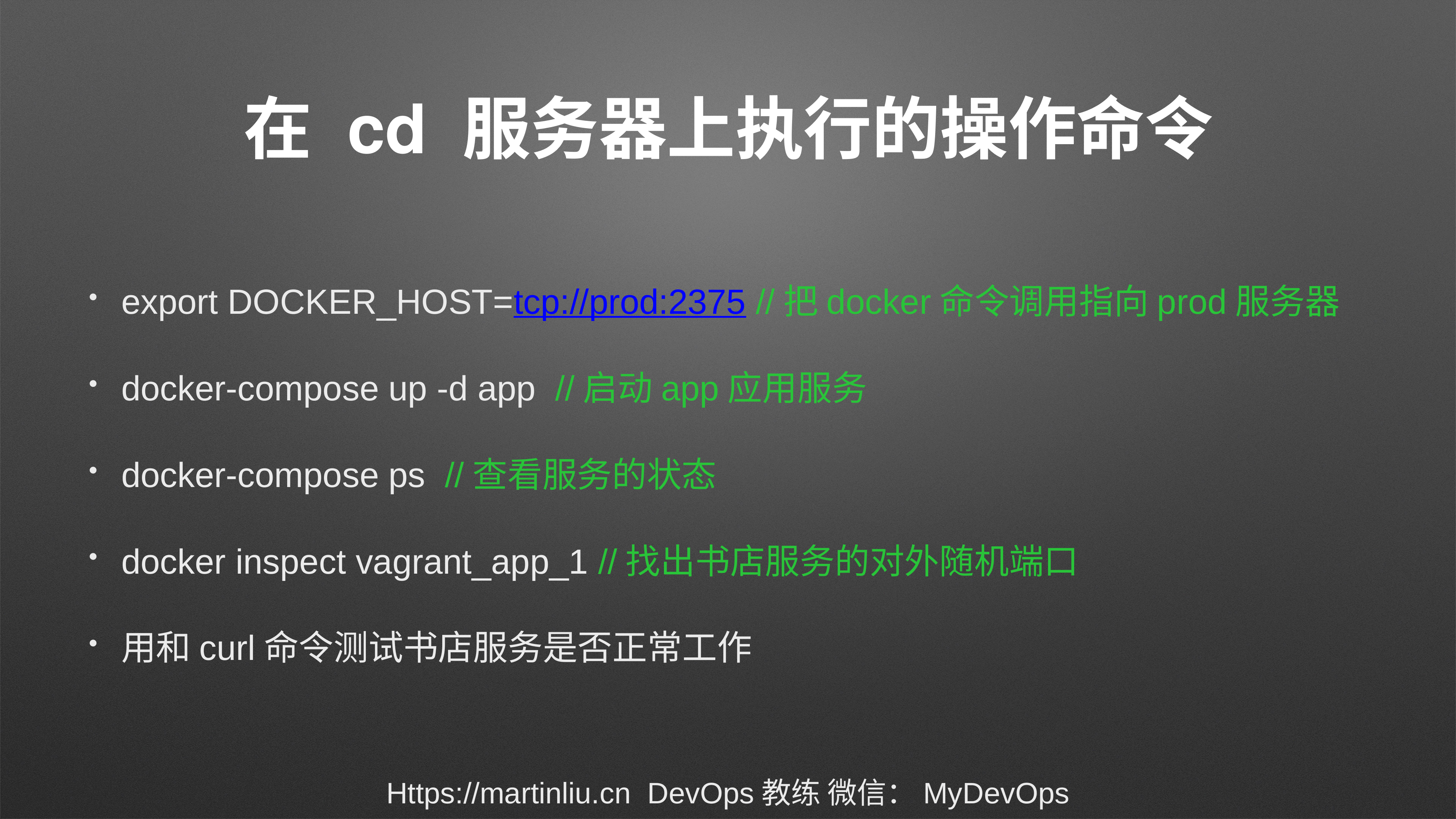

# 在 cd 服务器上执行的操作命令
export DOCKER_HOST=tcp://prod:2375 //把docker命令调用指向prod服务器
docker-compose up -d app  //启动app应用服务
docker-compose ps  //查看服务的状态
docker inspect vagrant_app_1 //找出书店服务的对外随机端口
用和curl命令测试书店服务是否正常工作